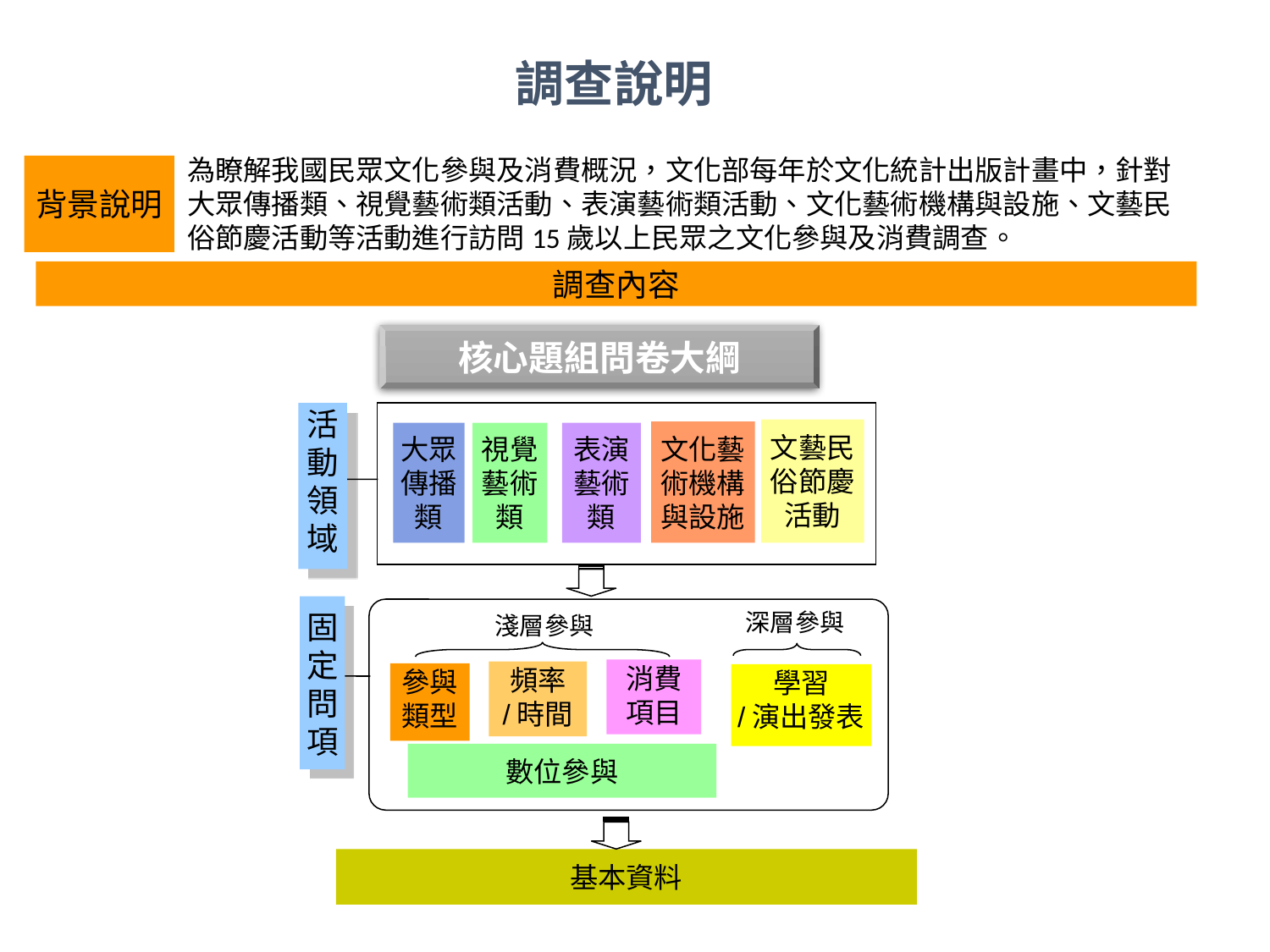

調查說明
為瞭解我國民眾文化參與及消費概況，文化部每年於文化統計出版計畫中，針對大眾傳播類、視覺藝術類活動、表演藝術類活動、文化藝術機構與設施、文藝民俗節慶活動等活動進行訪問15歲以上民眾之文化參與及消費調查。
背景說明
調查內容
核心題組問卷大綱
活動領域

文藝民俗節慶活動
文化藝術機構與設施
大眾傳播類
視覺藝術類
表演藝術類

固定問項

深層參與
淺層參與
消費
項目
頻率
/時間
參與
類型
學習
/演出發表

數位參與

基本資料